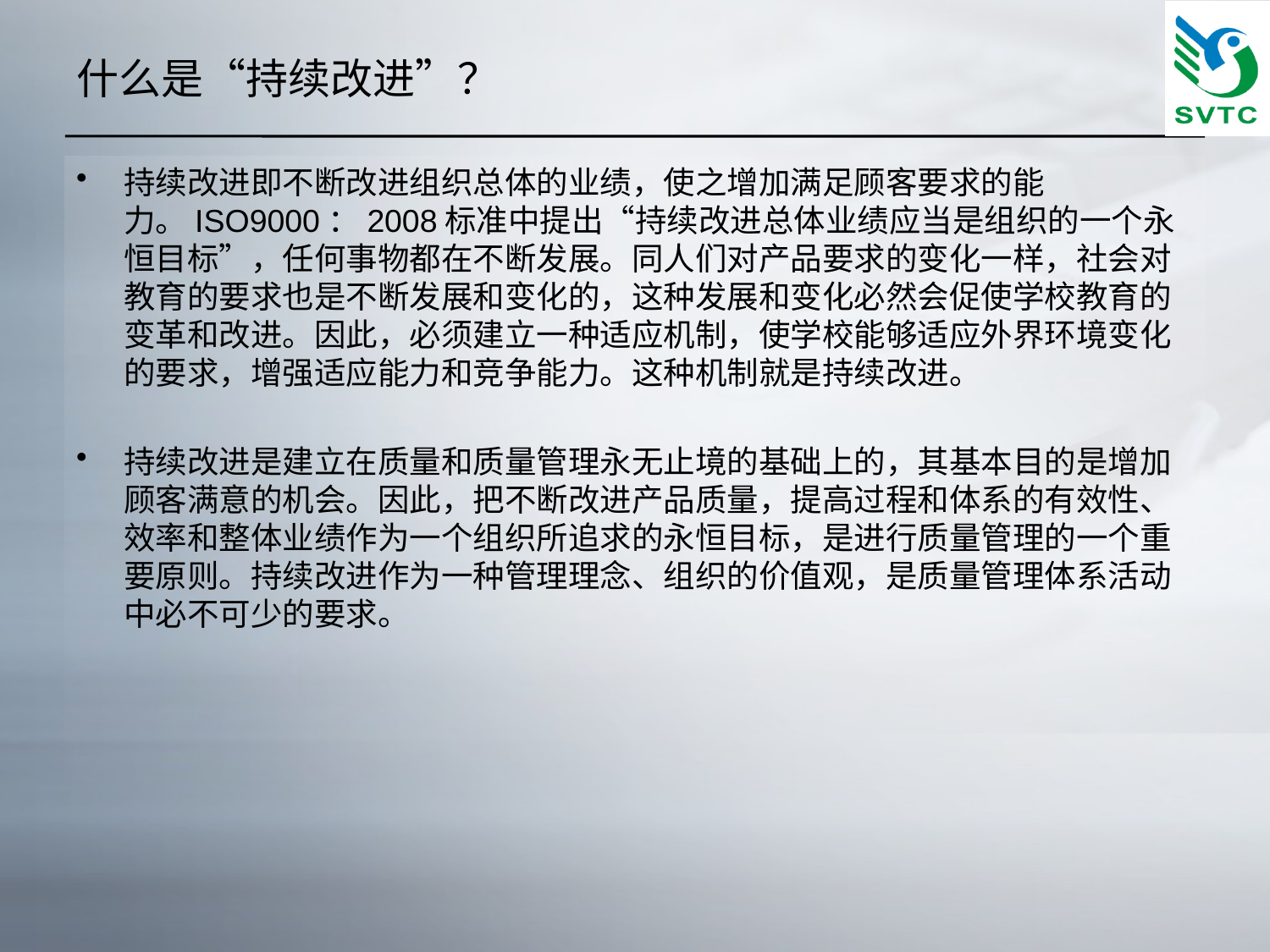

# 什么是“持续改进”？
持续改进即不断改进组织总体的业绩，使之增加满足顾客要求的能力。ISO9000：2008标准中提出“持续改进总体业绩应当是组织的一个永恒目标”，任何事物都在不断发展。同人们对产品要求的变化一样，社会对教育的要求也是不断发展和变化的，这种发展和变化必然会促使学校教育的变革和改进。因此，必须建立一种适应机制，使学校能够适应外界环境变化的要求，增强适应能力和竞争能力。这种机制就是持续改进。

持续改进是建立在质量和质量管理永无止境的基础上的，其基本目的是增加顾客满意的机会。因此，把不断改进产品质量，提高过程和体系的有效性、效率和整体业绩作为一个组织所追求的永恒目标，是进行质量管理的一个重要原则。持续改进作为一种管理理念、组织的价值观，是质量管理体系活动中必不可少的要求。